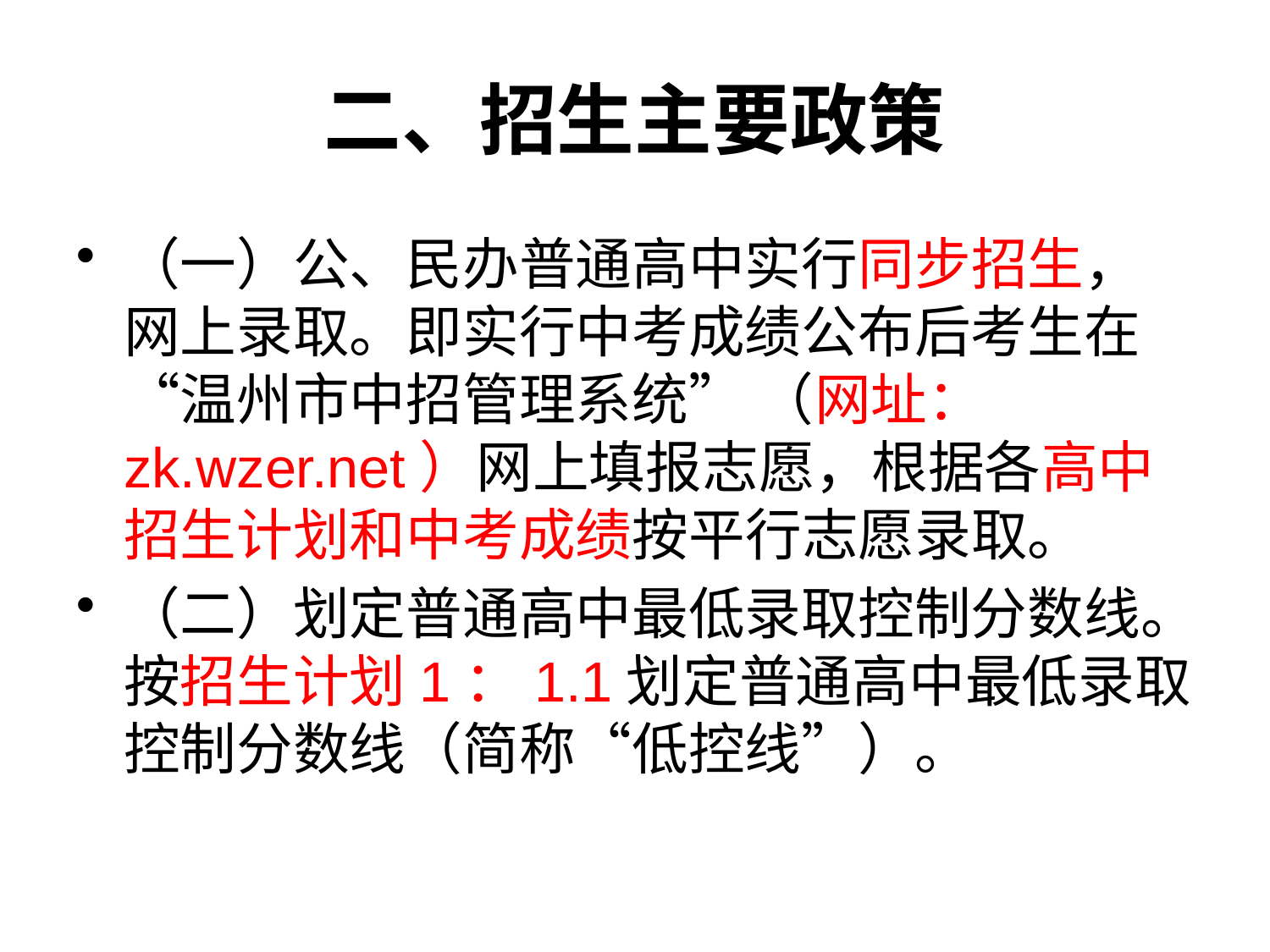

# 二、招生主要政策
（一）公、民办普通高中实行同步招生，网上录取。即实行中考成绩公布后考生在“温州市中招管理系统” （网址：zk.wzer.net）网上填报志愿，根据各高中招生计划和中考成绩按平行志愿录取。
（二）划定普通高中最低录取控制分数线。按招生计划1：1.1划定普通高中最低录取控制分数线（简称“低控线”）。